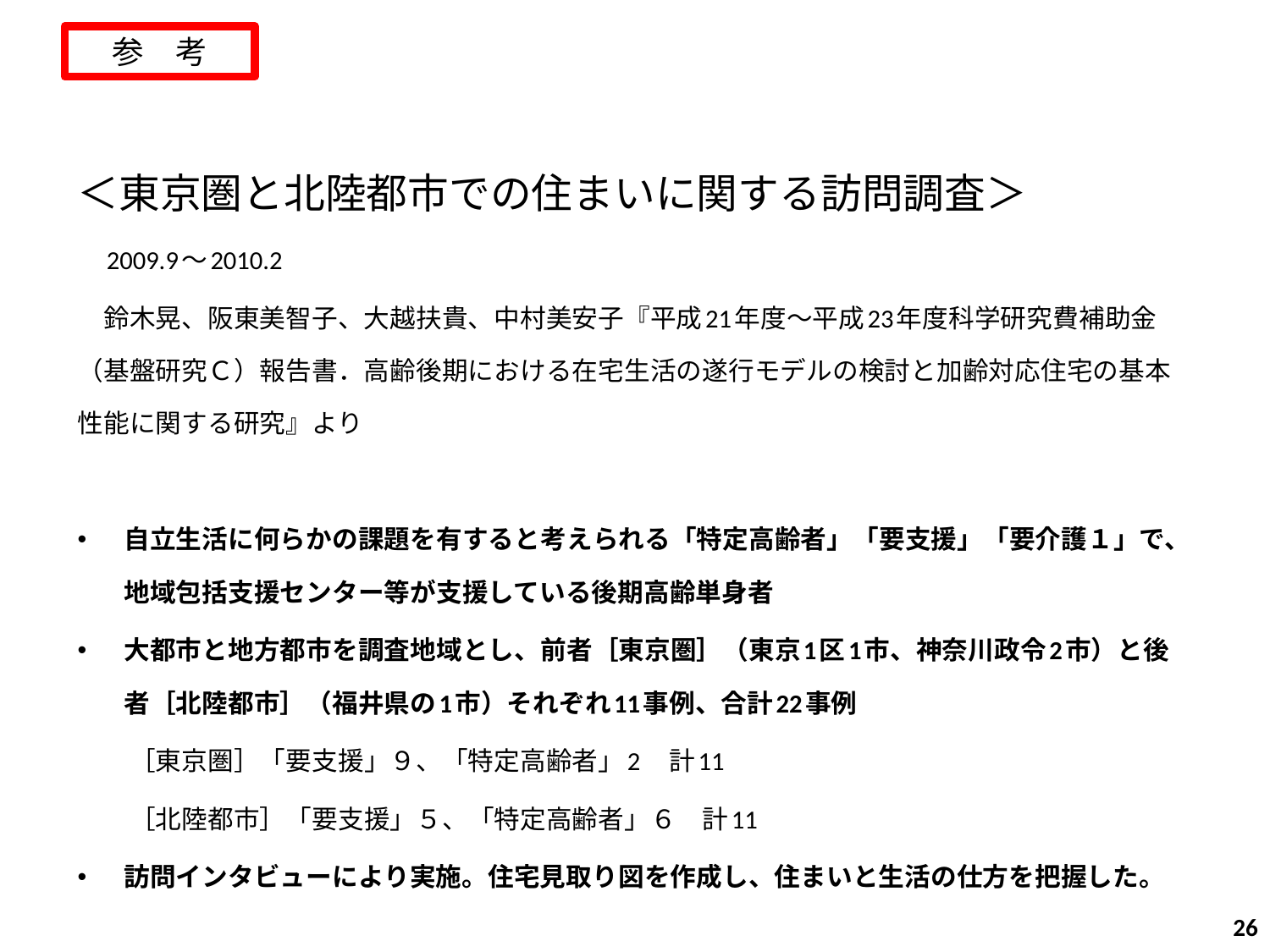

参　考
＜東京圏と北陸都市での住まいに関する訪問調査＞
　2009.9～2010.2
　鈴木晃、阪東美智子、大越扶貴、中村美安子『平成21年度～平成23年度科学研究費補助金（基盤研究Ｃ）報告書．高齢後期における在宅生活の遂行モデルの検討と加齢対応住宅の基本性能に関する研究』より

自立生活に何らかの課題を有すると考えられる「特定高齢者」「要支援」「要介護１」で、地域包括支援センター等が支援している後期高齢単身者
大都市と地方都市を調査地域とし、前者［東京圏］（東京1区1市、神奈川政令2市）と後者［北陸都市］（福井県の1市）それぞれ11事例、合計22事例
　　［東京圏］「要支援」９、「特定高齢者」2　計11
　　［北陸都市］「要支援」５、「特定高齢者」６　計11
訪問インタビューにより実施。住宅見取り図を作成し、住まいと生活の仕方を把握した。

26